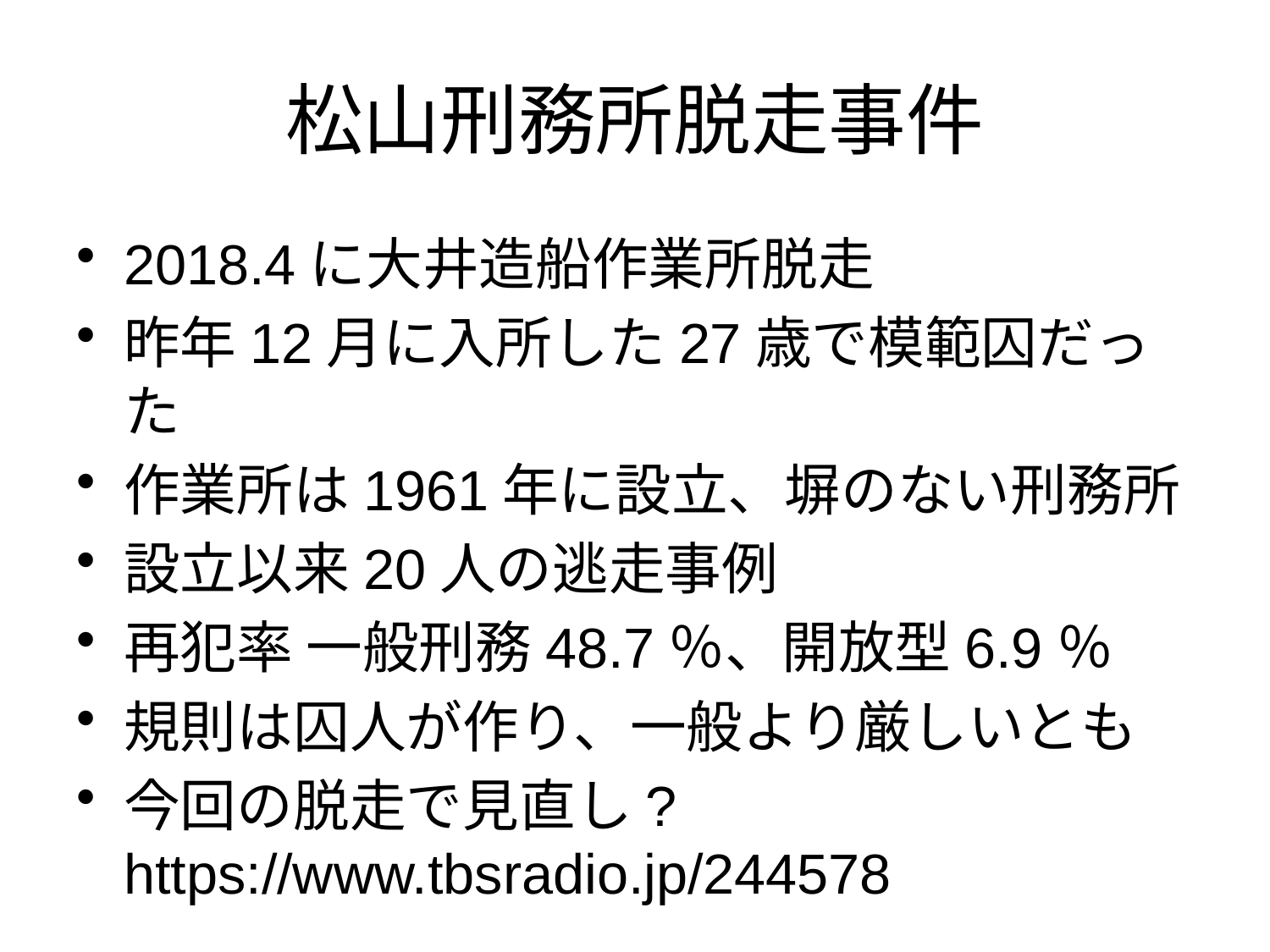

# 松山刑務所脱走事件
2018.4に大井造船作業所脱走
昨年12月に入所した27歳で模範囚だった
作業所は1961年に設立、塀のない刑務所
設立以来20人の逃走事例
再犯率 一般刑務48.7％、開放型6.9％
規則は囚人が作り、一般より厳しいとも
今回の脱走で見直し? https://www.tbsradio.jp/244578